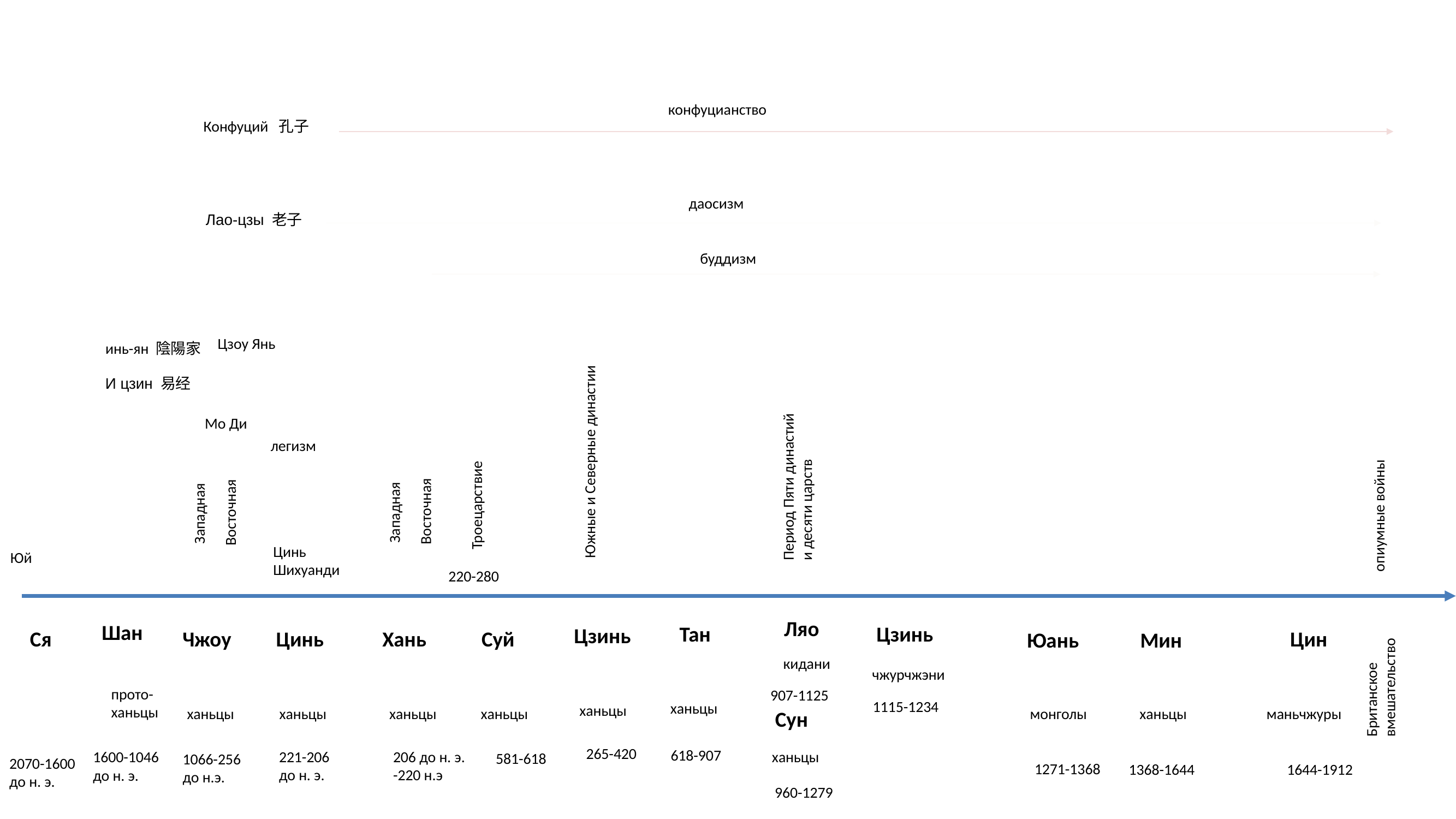

конфуцианство
Конфуций  孔子

даосизм
Лао-цзы 老子
буддизм
Цзоу Янь

инь-ян 陰陽家

И цзин 易经
Мо Ди

легизм

Южные и Северные династии
Период Пяти династий
и десяти царств
Троецарствие
Западная
Восточная
Западная
Восточная
опиумные войны
Цинь
Шихуанди

Юй
220-280
Ляо
Шан
Цзинь
Тан
Цзинь
Ся
Чжоу
Цинь
Хань
Цин
Суй
Юань
Мин
кидани
чжурчжэни
Британское
вмешательство
прото-
ханьцы
907-1125
1115-1234
ханьцы
ханьцы
ханьцы
ханьцы
ханьцы
монголы
ханьцы
маньчжуры
ханьцы
Сун
265-420
618-907
221-206
до н. э.
ханьцы
206 до н. э.
-220 н.э
1600-1046
до н. э.
581-618
1066-256
до н.э.
2070-1600
до н. э.
1271-1368
1368-1644
1644-1912
960-1279